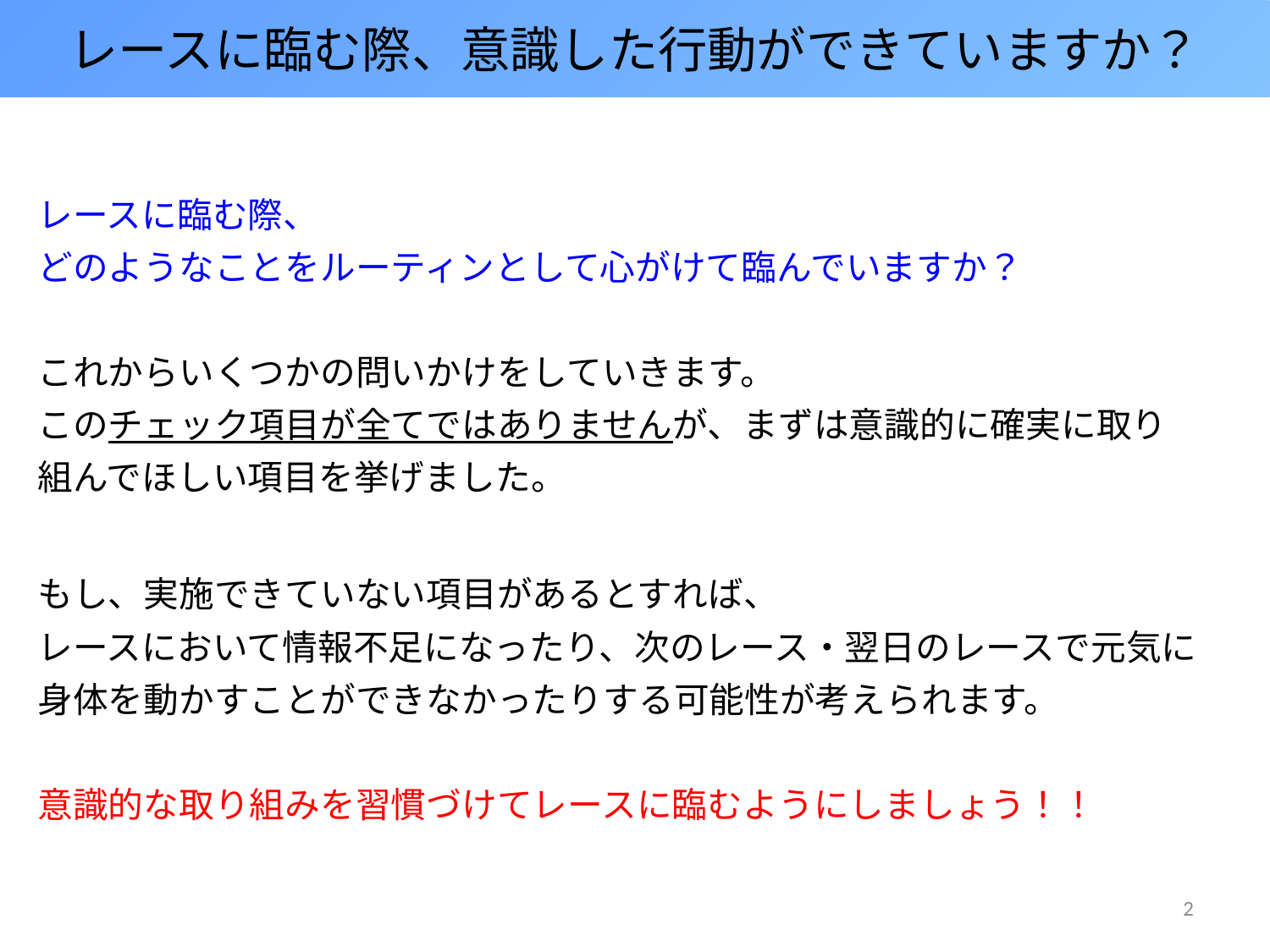

レースに臨む際、意識した行動ができていますか？
レースに臨む際、
どのようなことをルーティンとして心がけて臨んでいますか？

これからいくつかの問いかけをしていきます。
このチェック項目が全てではありませんが、まずは意識的に確実に取り
組んでほしい項目を挙げました。
もし、実施できていない項目があるとすれば、
レースにおいて情報不足になったり、次のレース・翌日のレースで元気に
身体を動かすことができなかったりする可能性が考えられます。

意識的な取り組みを習慣づけてレースに臨むようにしましょう！！

2